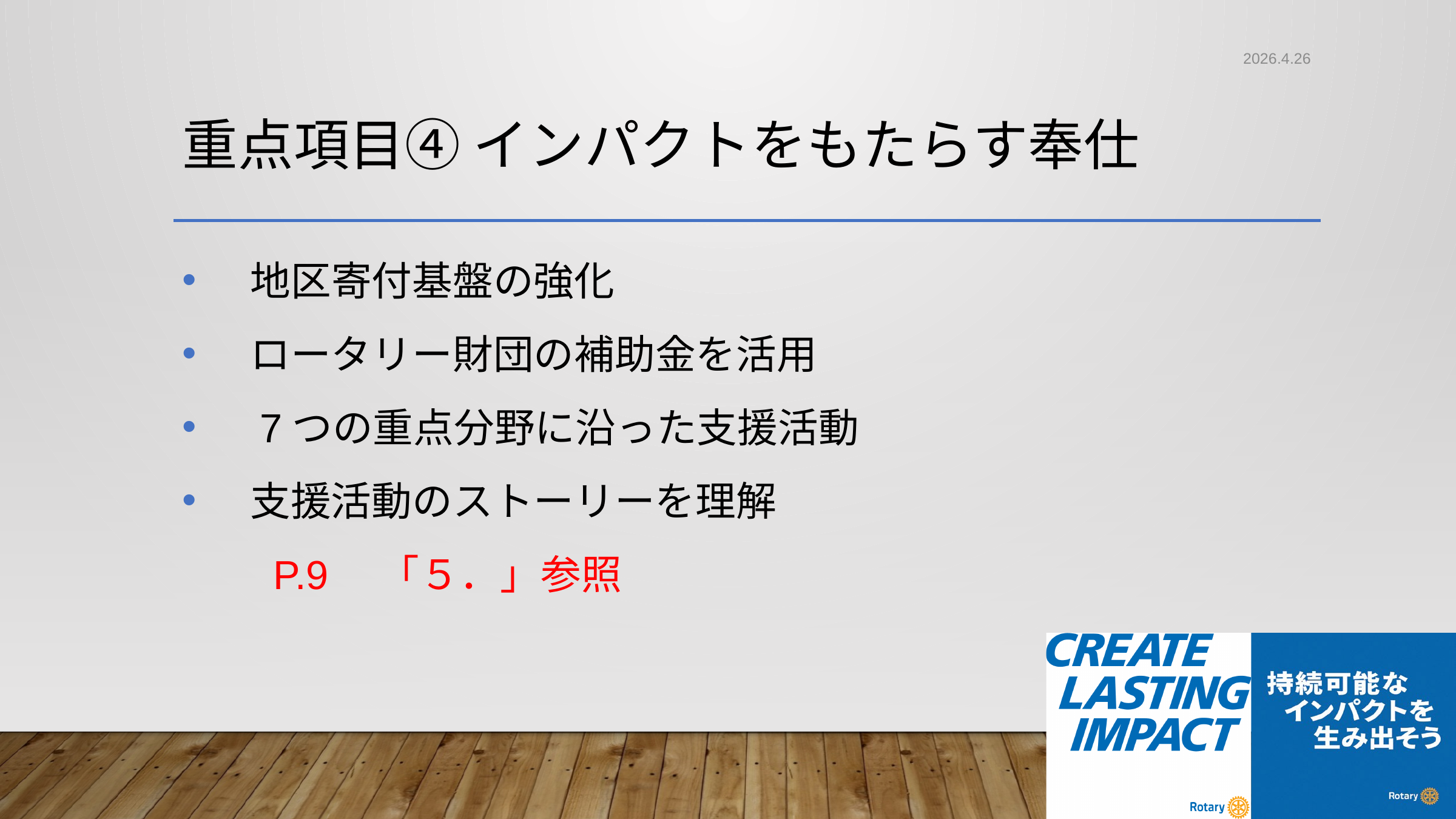

2026.4.26
# 重点項目④ インパクトをもたらす奉仕
　地区寄付基盤の強化
　ロータリー財団の補助金を活用
　7つの重点分野に沿った支援活動
　支援活動のストーリーを理解
　　P.9　「５．」参照